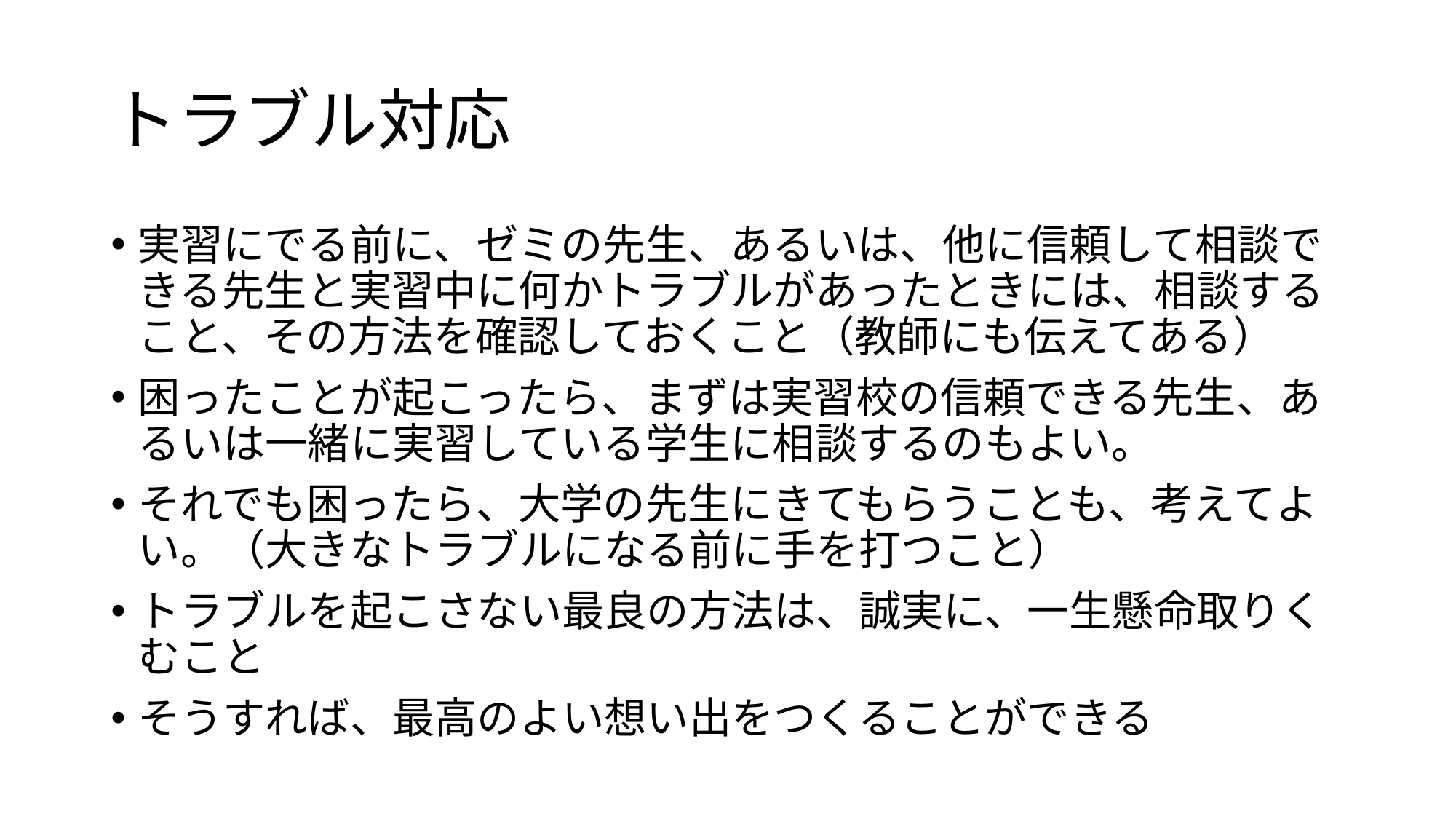

# トラブル対応
実習にでる前に、ゼミの先生、あるいは、他に信頼して相談できる先生と実習中に何かトラブルがあったときには、相談すること、その方法を確認しておくこと（教師にも伝えてある）
困ったことが起こったら、まずは実習校の信頼できる先生、あるいは一緒に実習している学生に相談するのもよい。
それでも困ったら、大学の先生にきてもらうことも、考えてよい。（大きなトラブルになる前に手を打つこと）
トラブルを起こさない最良の方法は、誠実に、一生懸命取りくむこと
そうすれば、最高のよい想い出をつくることができる